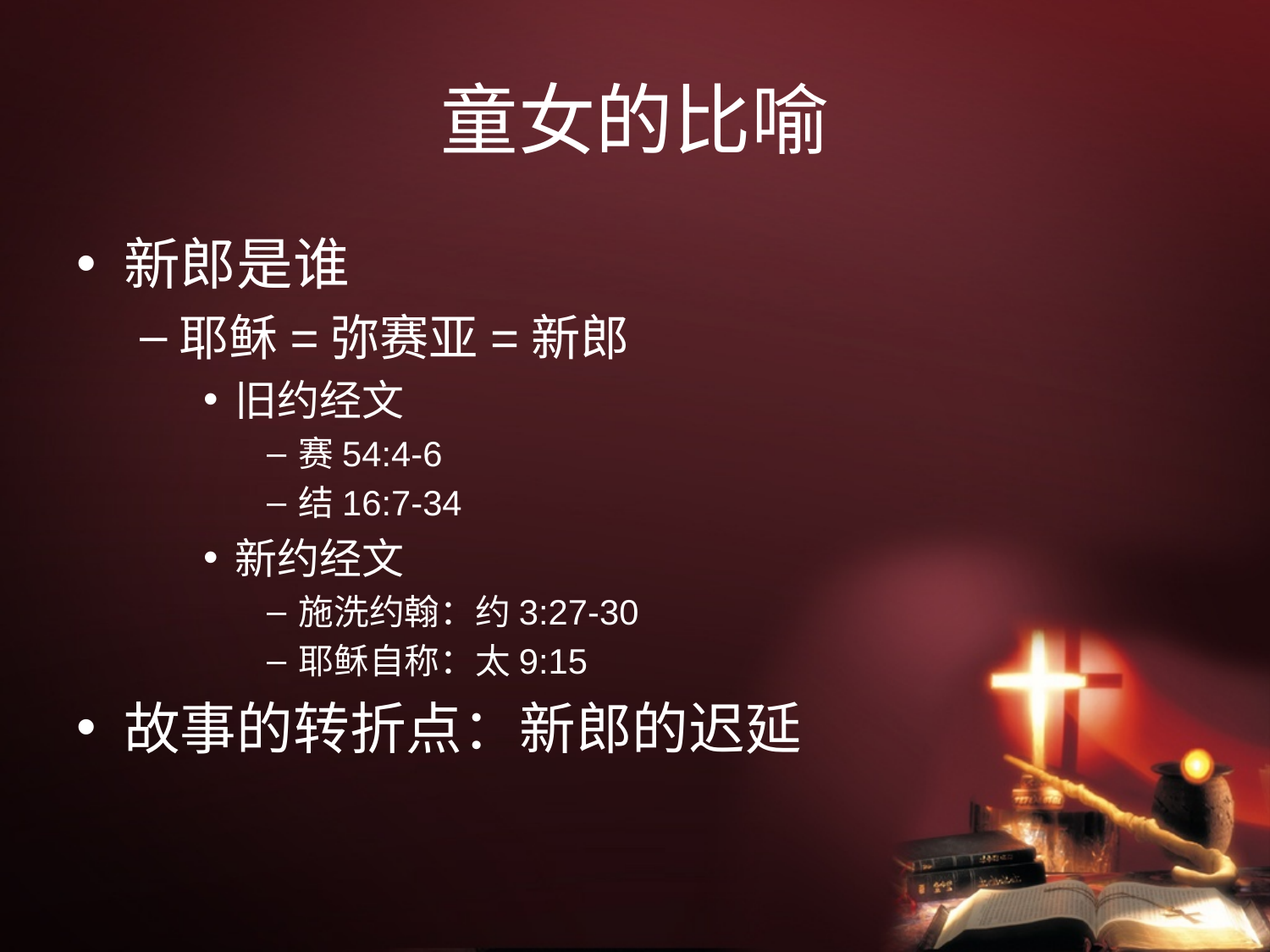

# 童女的比喻
新郎是谁
耶稣=弥赛亚=新郎
旧约经文
赛54:4-6
结16:7-34
新约经文
施洗约翰：约3:27-30
耶稣自称：太9:15
故事的转折点：新郎的迟延